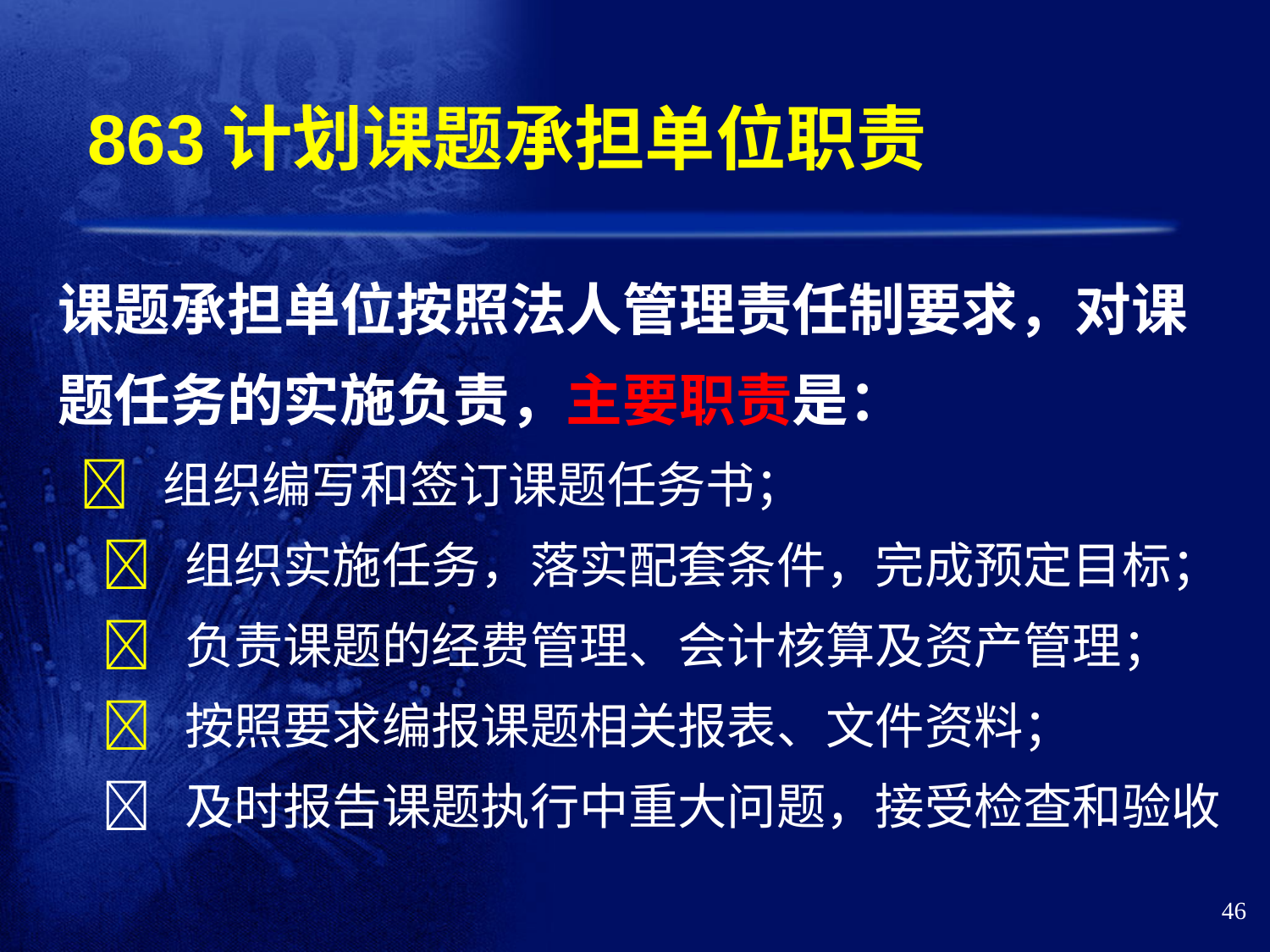

# 863计划课题承担单位职责
课题承担单位按照法人管理责任制要求，对课
题任务的实施负责，主要职责是：
  •  组织编写和签订课题任务书；
    •  组织实施任务，落实配套条件，完成预定目标；
    •  负责课题的经费管理、会计核算及资产管理；
    •  按照要求编报课题相关报表、文件资料；
    •  及时报告课题执行中重大问题，接受检查和验收
46